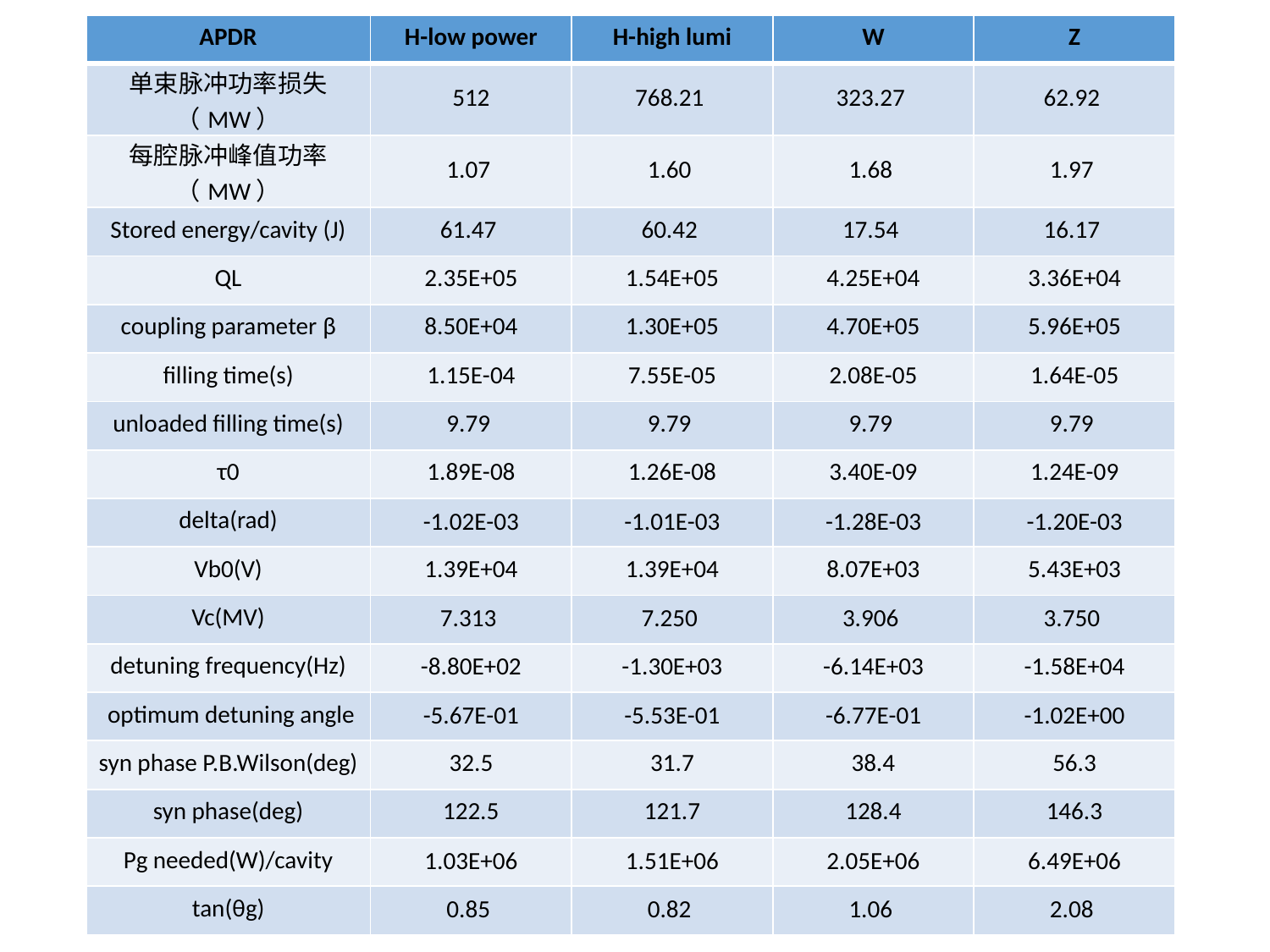

| APDR | H-low power | H-high lumi | W | Z |
| --- | --- | --- | --- | --- |
| 单束脉冲功率损失（MW） | 512 | 768.21 | 323.27 | 62.92 |
| 每腔脉冲峰值功率（MW） | 1.07 | 1.60 | 1.68 | 1.97 |
| Stored energy/cavity (J) | 61.47 | 60.42 | 17.54 | 16.17 |
| QL | 2.35E+05 | 1.54E+05 | 4.25E+04 | 3.36E+04 |
| coupling parameter β | 8.50E+04 | 1.30E+05 | 4.70E+05 | 5.96E+05 |
| filling time(s) | 1.15E-04 | 7.55E-05 | 2.08E-05 | 1.64E-05 |
| unloaded filling time(s) | 9.79 | 9.79 | 9.79 | 9.79 |
| τ0 | 1.89E-08 | 1.26E-08 | 3.40E-09 | 1.24E-09 |
| delta(rad) | -1.02E-03 | -1.01E-03 | -1.28E-03 | -1.20E-03 |
| Vb0(V) | 1.39E+04 | 1.39E+04 | 8.07E+03 | 5.43E+03 |
| Vc(MV) | 7.313 | 7.250 | 3.906 | 3.750 |
| detuning frequency(Hz) | -8.80E+02 | -1.30E+03 | -6.14E+03 | -1.58E+04 |
| optimum detuning angle | -5.67E-01 | -5.53E-01 | -6.77E-01 | -1.02E+00 |
| syn phase P.B.Wilson(deg) | 32.5 | 31.7 | 38.4 | 56.3 |
| syn phase(deg) | 122.5 | 121.7 | 128.4 | 146.3 |
| Pg needed(W)/cavity | 1.03E+06 | 1.51E+06 | 2.05E+06 | 6.49E+06 |
| tan(θg) | 0.85 | 0.82 | 1.06 | 2.08 |